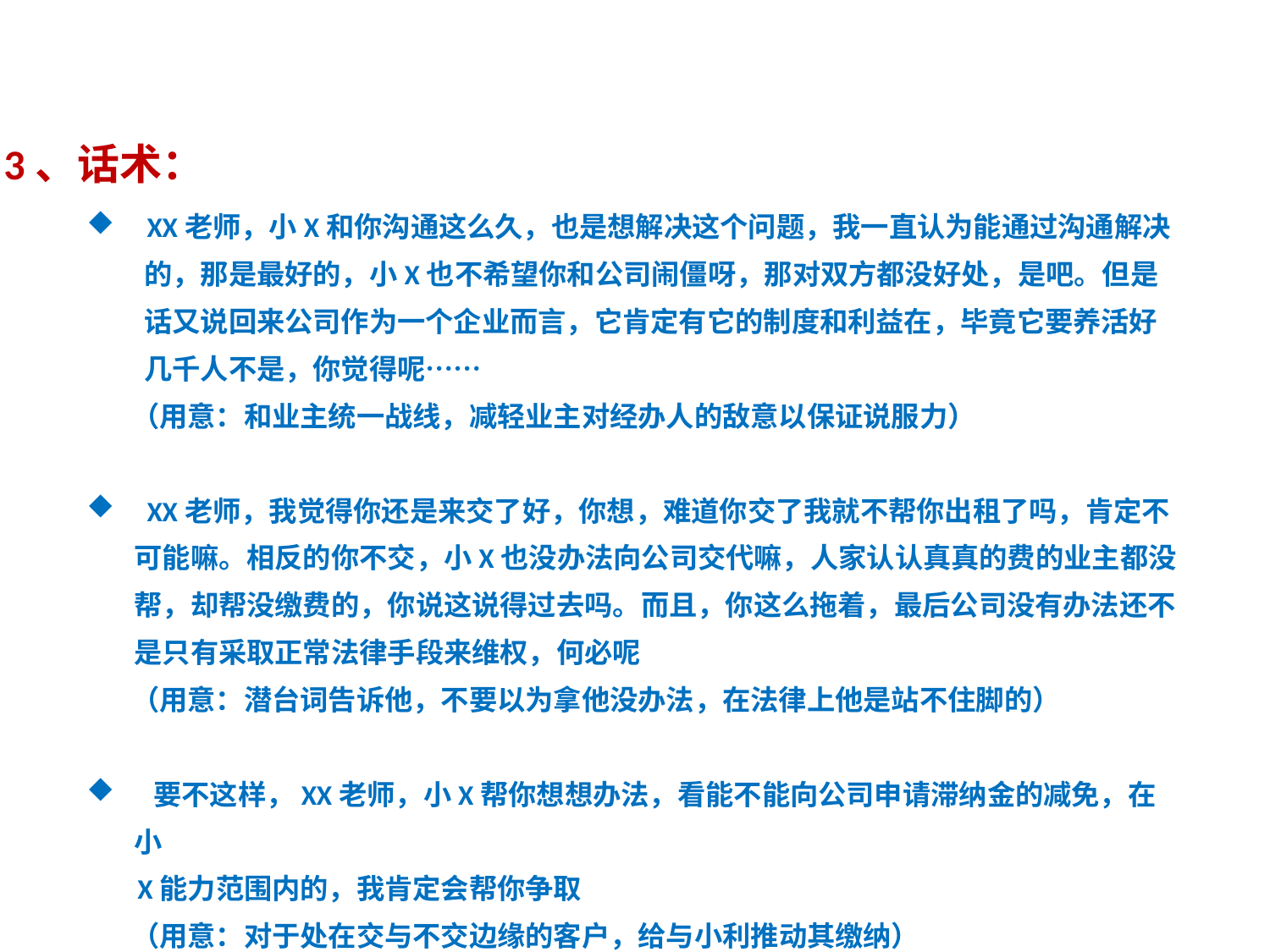

3、话术：
  XX老师，小X和你沟通这么久，也是想解决这个问题，我一直认为能通过沟通解决
        的，那是最好的，小X也不希望你和公司闹僵呀，那对双方都没好处，是吧。但是
        话又说回来公司作为一个企业而言，它肯定有它的制度和利益在，毕竟它要养活好
        几千人不是，你觉得呢……
      （用意：和业主统一战线，减轻业主对经办人的敌意以保证说服力）

  XX老师，我觉得你还是来交了好，你想，难道你交了我就不帮你出租了吗，肯定不可能嘛。相反的你不交，小X也没办法向公司交代嘛，人家认认真真的费的业主都没帮，却帮没缴费的，你说这说得过去吗。而且，你这么拖着，最后公司没有办法还不是只有采取正常法律手段来维权，何必呢
      （用意：潜台词告诉他，不要以为拿他没办法，在法律上他是站不住脚的）

  要不这样，XX老师，小X帮你想想办法，看能不能向公司申请滞纳金的减免，在小
        X能力范围内的，我肯定会帮你争取
      （用意：对于处在交与不交边缘的客户，给与小利推动其缴纳）